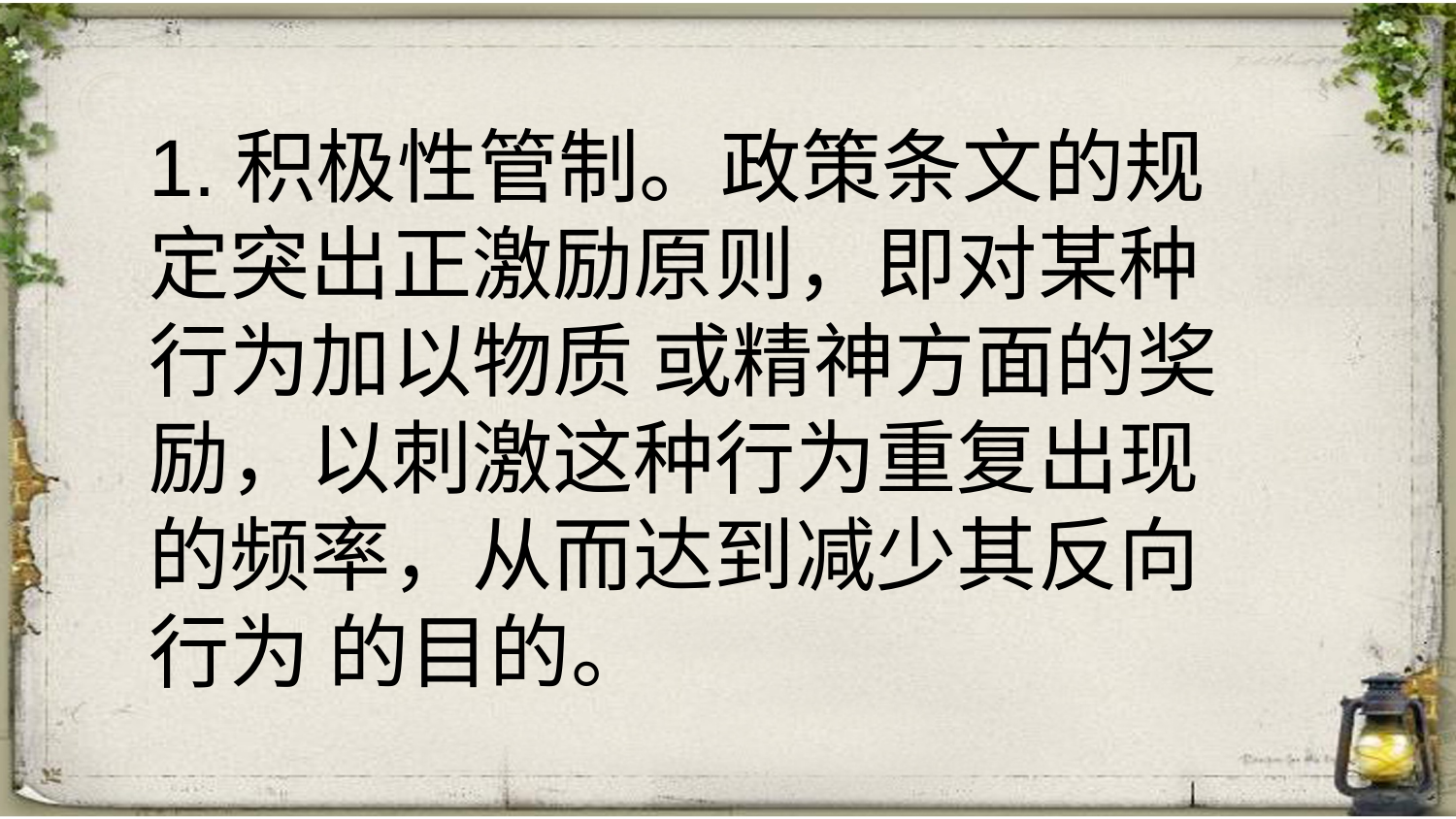

1.积极性管制。政策条文的规定突出正激励原则，即对某种行为加以物质 或精神方面的奖励，以刺激这种行为重复出现的频率，从而达到减少其反向行为 的目的。